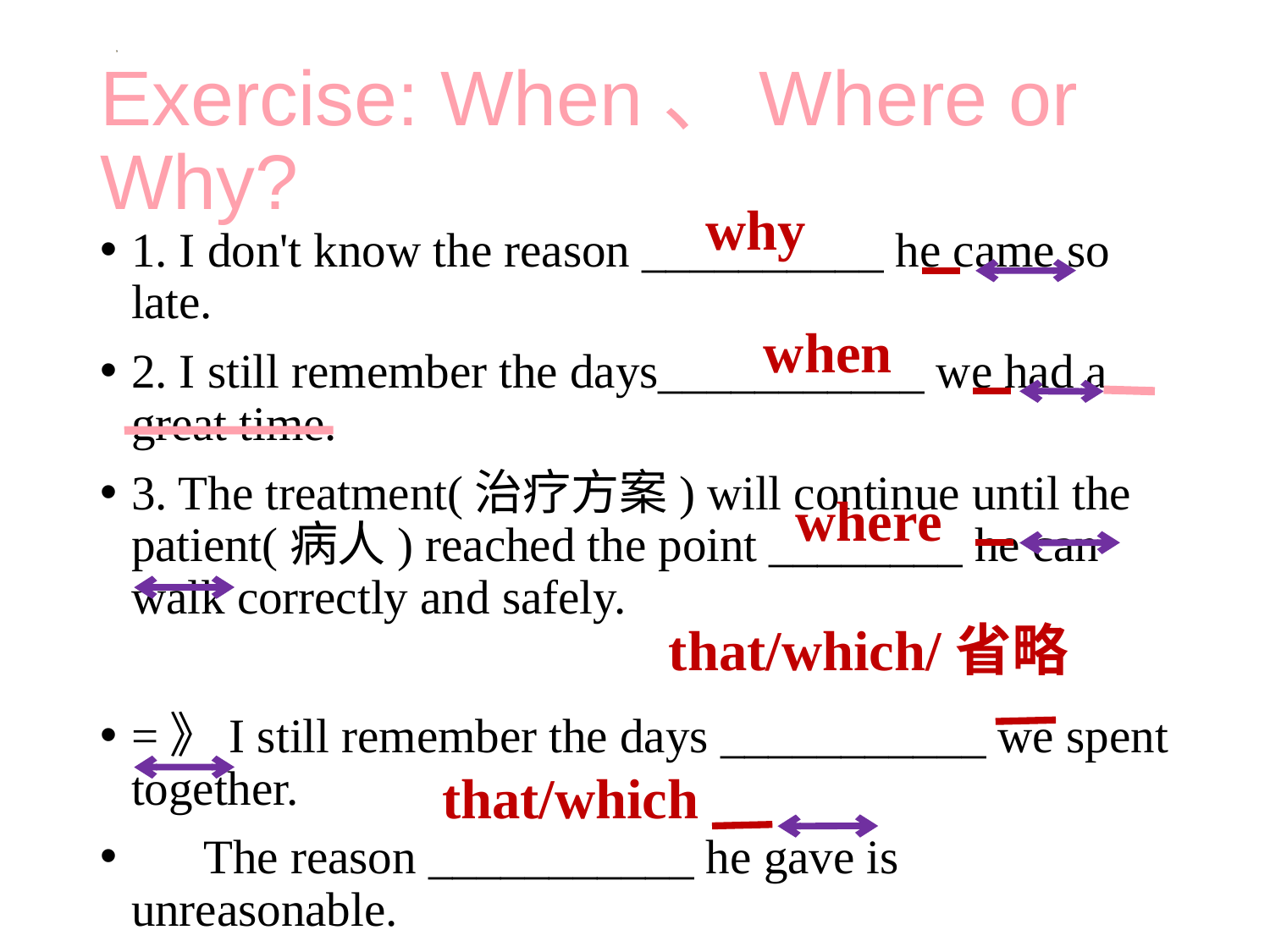

# Exercise: When、Where or Why?
why
1. I don't know the reason __________ he came so late.
2. I still remember the days___________ we had a great time.
3. The treatment(治疗方案) will continue until the patient(病人) reached the point ________ he can walk correctly and safely.

=》I still remember the days ___________ we spent together.
      The reason ___________ he gave is unreasonable.
when
where
that/which/省略
that/which